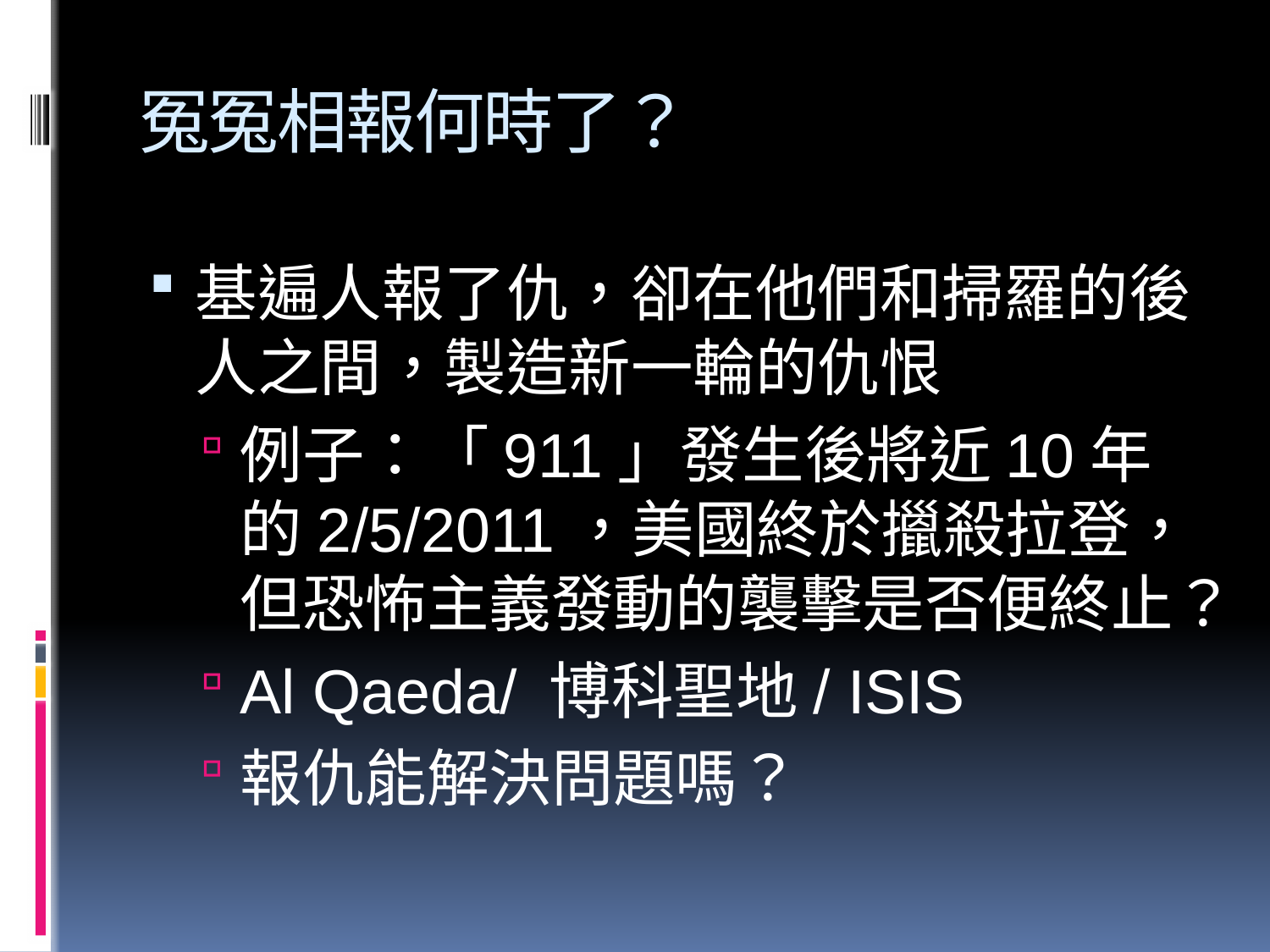

# 冤冤相報何時了？
基遍人報了仇，卻在他們和掃羅的後人之間，製造新一輪的仇恨
例子：「911」發生後將近10年的2/5/2011，美國終於擸殺拉登，但恐怖主義發動的襲擊是否便終止？
Al Qaeda/ 博科聖地/ ISIS
報仇能解決問題嗎？